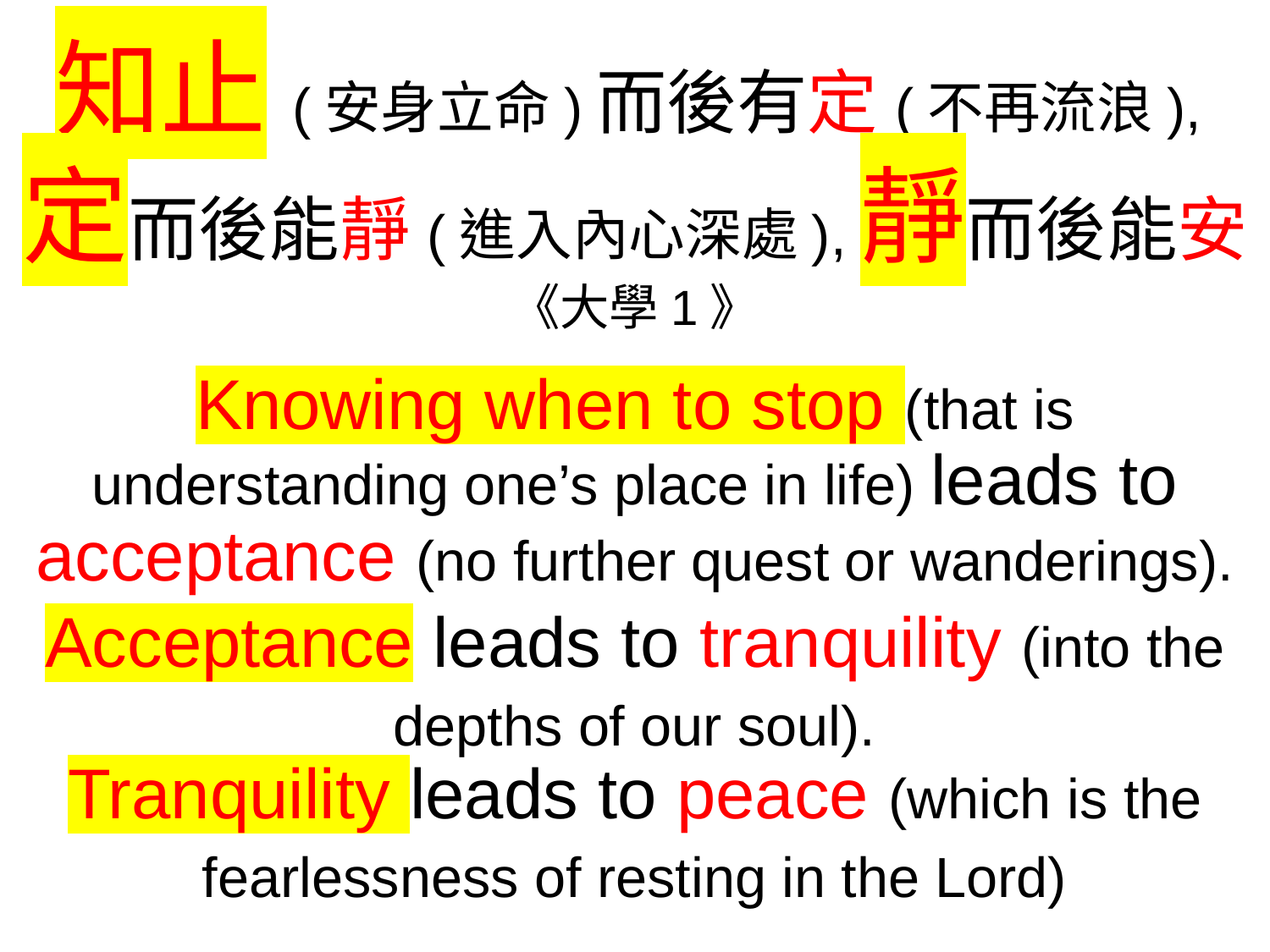

知止(安身立命)而後有定(不再流浪),定而後能靜(進入內心深處),靜而後能安《大學1》
Knowing when to stop (that is understanding one’s place in life) leads to acceptance (no further quest or wanderings).
Acceptance leads to tranquility (into the depths of our soul).
Tranquility leads to peace (which is the fearlessness of resting in the Lord)